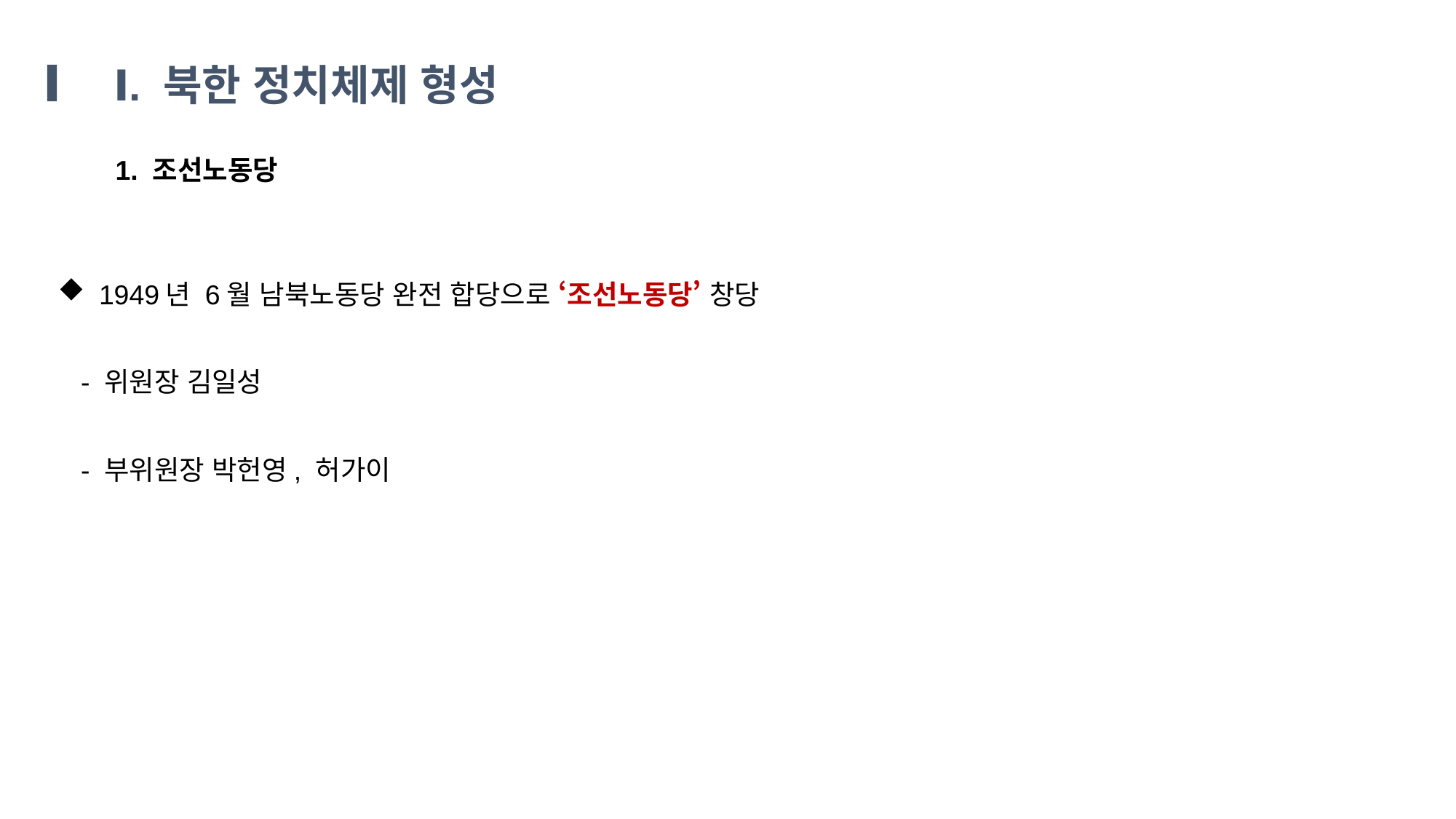

Ⅰ. 북한 정치체제 형성

1. 조선노동당
1949년 6월 남북노동당 완전 합당으로 ‘조선노동당’ 창당
   - 위원장 김일성
   - 부위원장 박헌영, 허가이